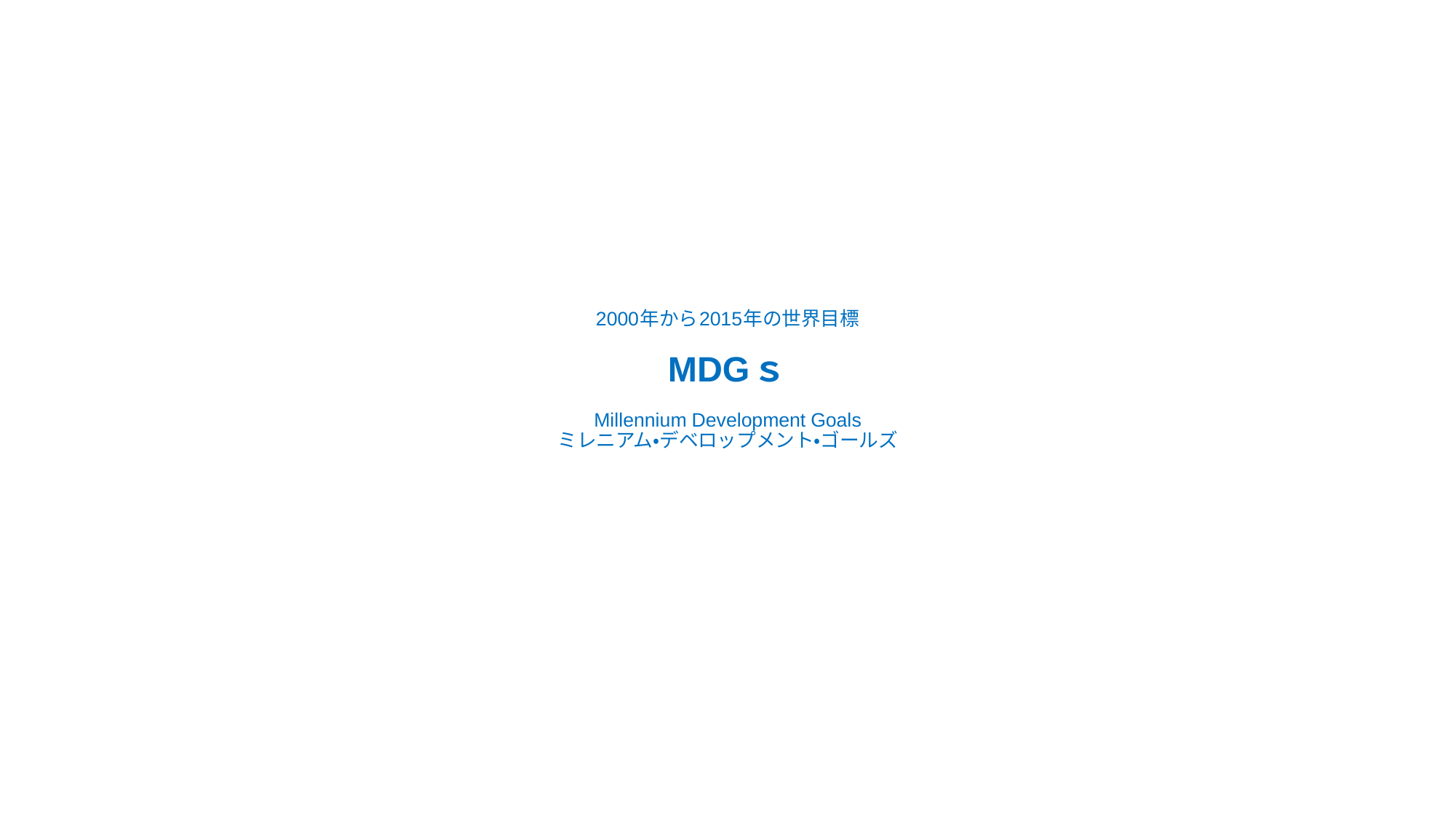

# 2000年から2015年の世界目標 MDGｓ Millennium Development Goals ミレニアム・デベロップメント・ゴールズ